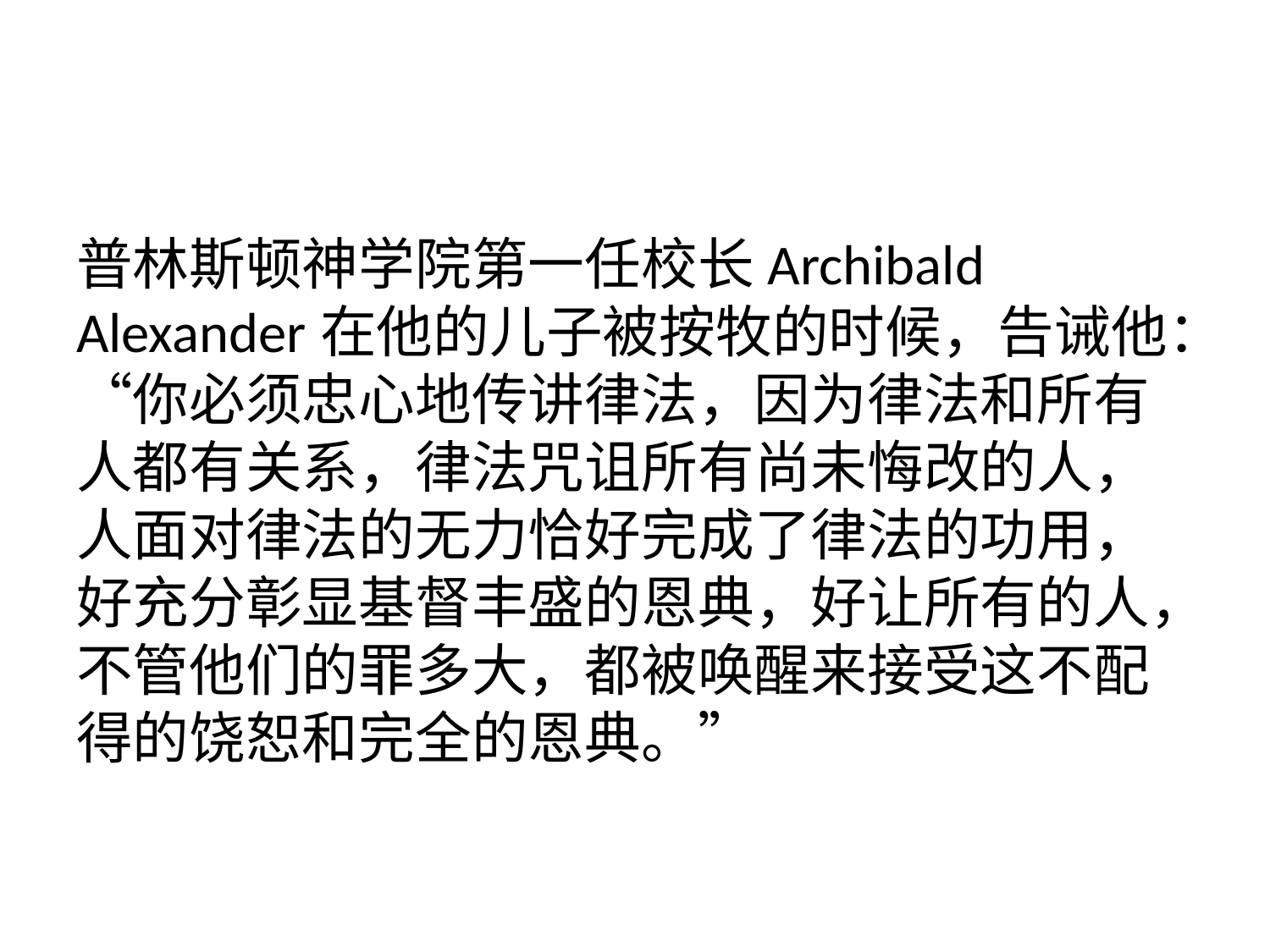

#
普林斯顿神学院第一任校长Archibald Alexander在他的儿子被按牧的时候，告诫他：“你必须忠心地传讲律法，因为律法和所有人都有关系，律法咒诅所有尚未悔改的人，人面对律法的无力恰好完成了律法的功用，好充分彰显基督丰盛的恩典，好让所有的人，不管他们的罪多大，都被唤醒来接受这不配得的饶恕和完全的恩典。”